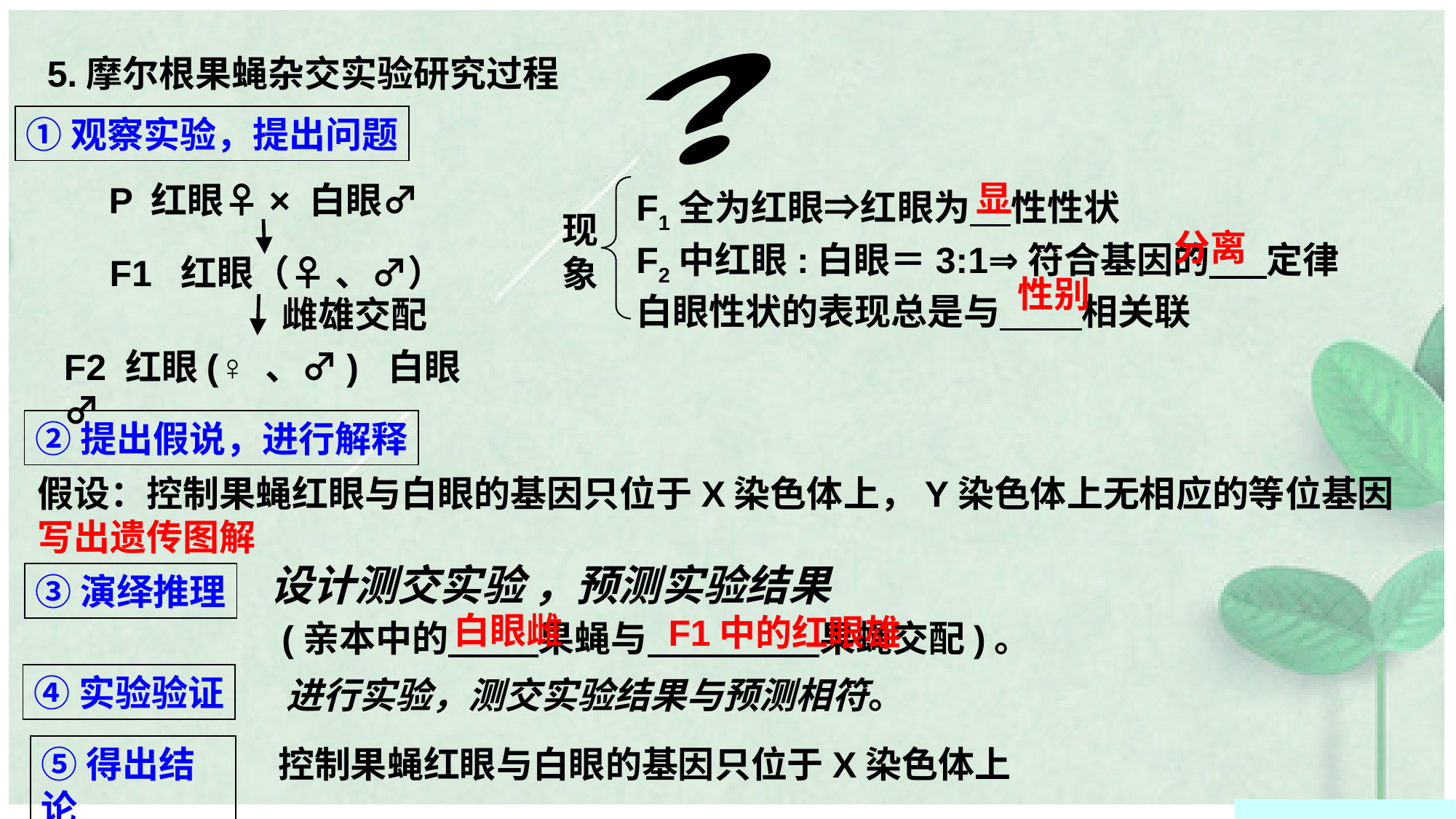

？
5.摩尔根果蝇杂交实验研究过程
①观察实验，提出问题
显
P 红眼♀× 白眼♂

F1全为红眼⇒红眼为     性性状
F2中红眼:白眼＝3:1⇒符合基因的       定律
白眼性状的表现总是与          相关联
现象
分离

F1  红眼（♀ 、♂）
性别
雌雄交配

F2 红眼(♀ 、♂)  白眼♂
②提出假说，进行解释
假设：控制果蝇红眼与白眼的基因只位于X染色体上，Y染色体上无相应的等位基因
写出遗传图解
设计测交实验 ，预测实验结果
 (亲本中的           果蝇与                     果蝇交配)。
③演绎推理
白眼雌
F1中的红眼雄
④实验验证
进行实验，测交实验结果与预测相符。
⑤得出结论
控制果蝇红眼与白眼的基因只位于X染色体上